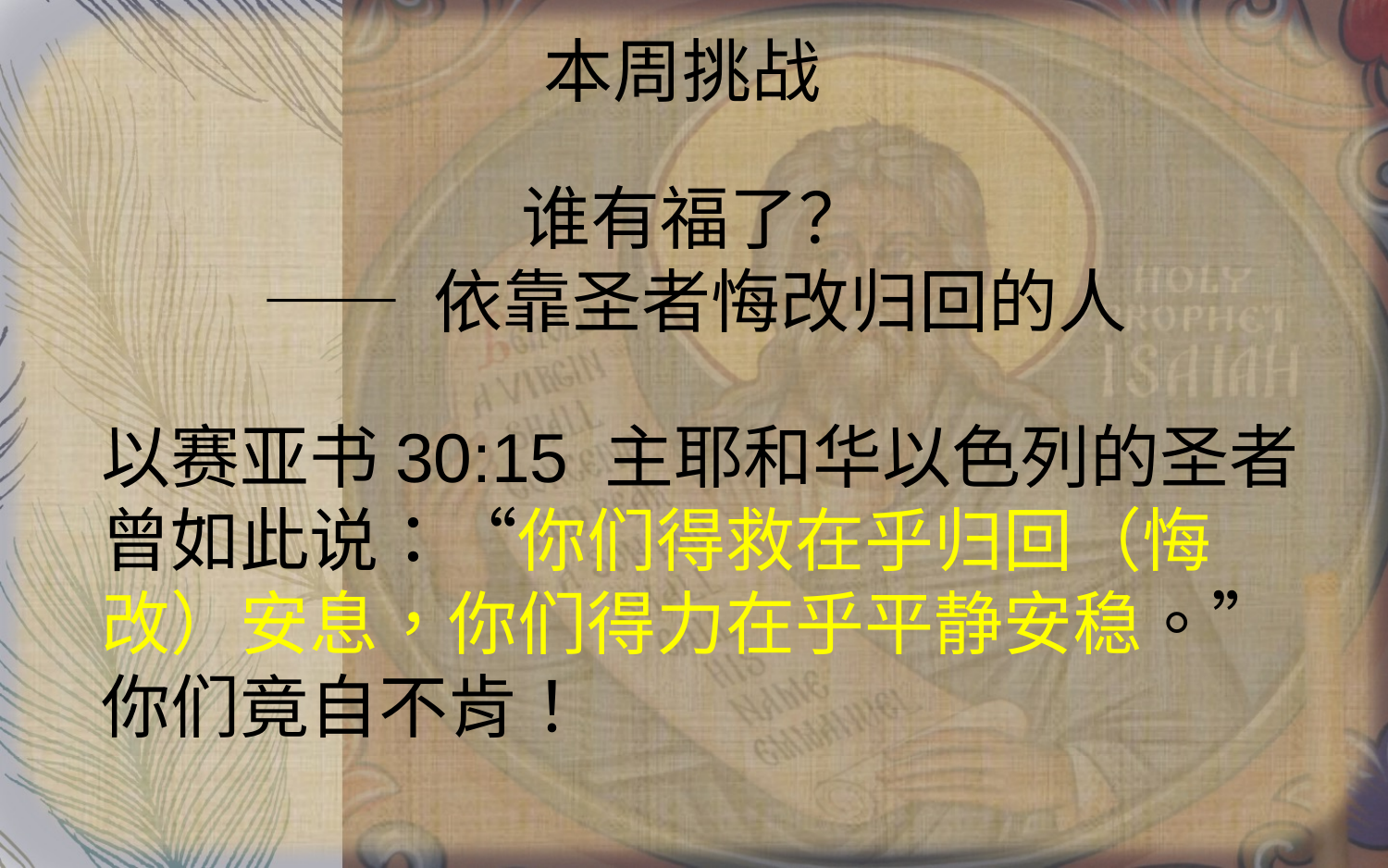

本周挑战
谁有福了？
—— 依靠圣者悔改归回的人
以赛亚书30:15 主耶和华以色列的圣者曾如此说：“你们得救在乎归回（悔改）安息，你们得力在乎平静安稳。”你们竟自不肯！